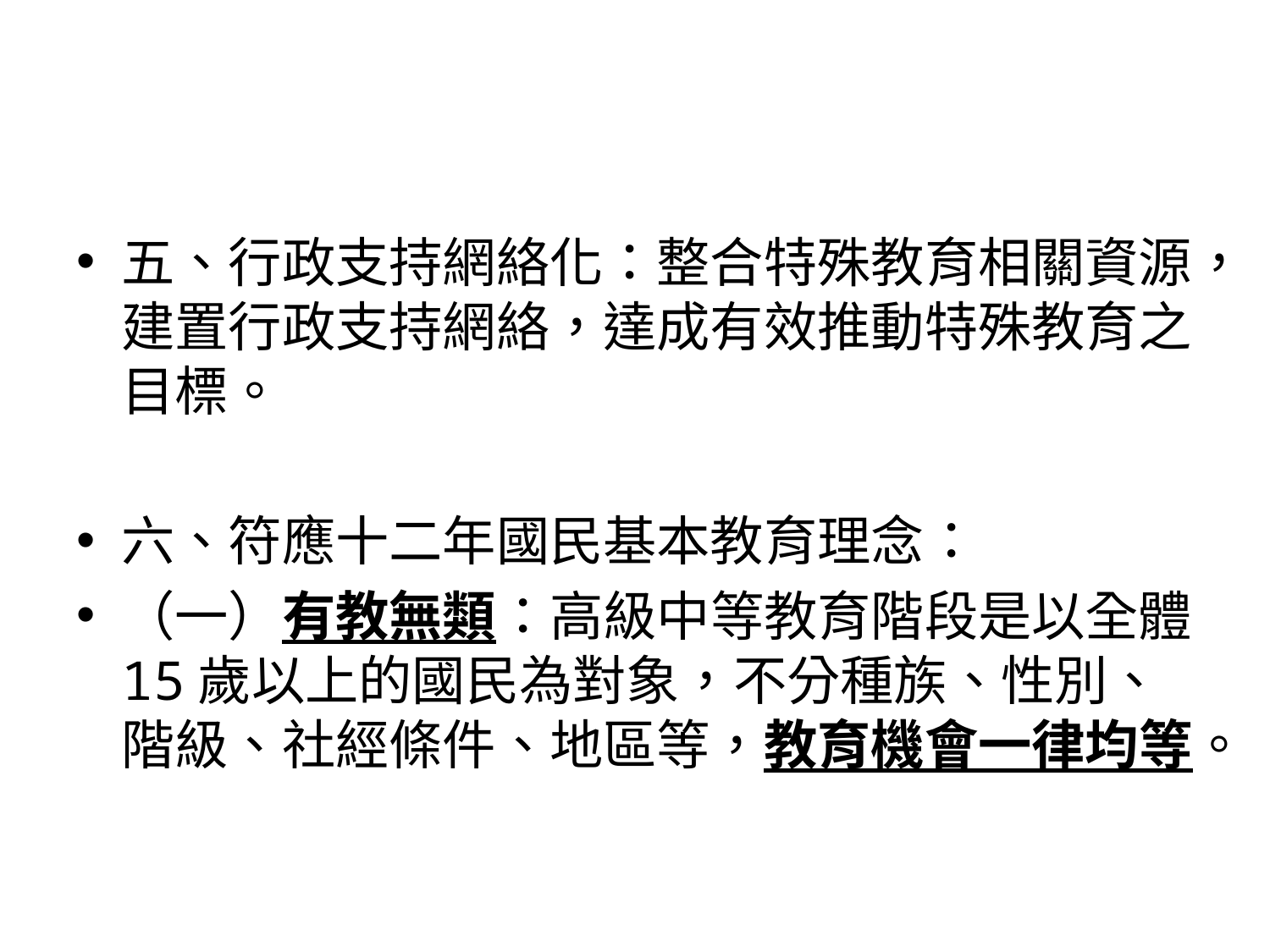

#
五、行政支持網絡化：整合特殊教育相關資源，建置行政支持網絡，達成有效推動特殊教育之目標。

六、符應十二年國民基本教育理念：
（一）有教無類：高級中等教育階段是以全體15歲以上的國民為對象，不分種族、性別、階級、社經條件、地區等，教育機會一律均等。